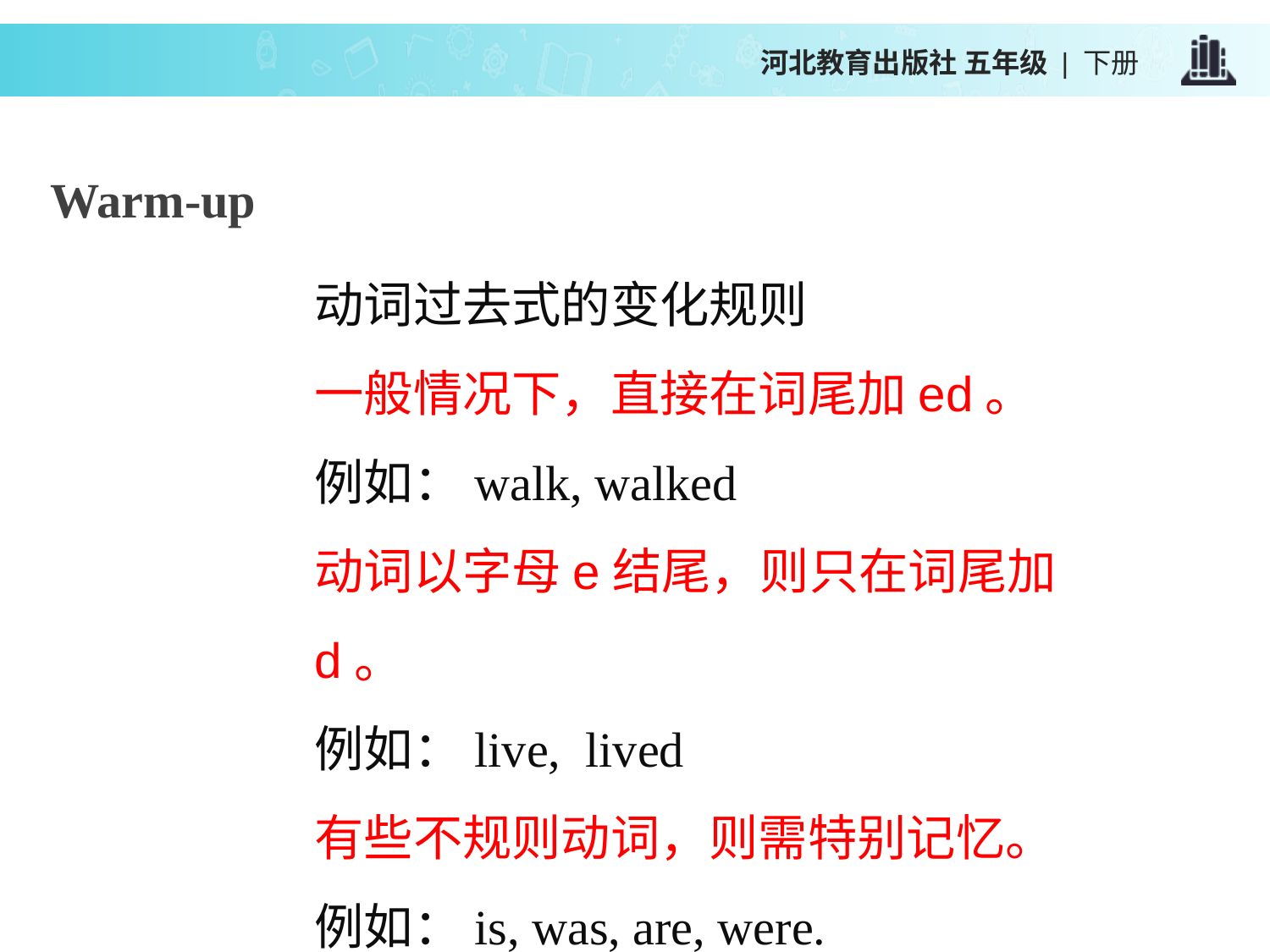

河北教育出版社 五年级 | 下册
Warm-up
动词过去式的变化规则
一般情况下，直接在词尾加ed。
例如：walk, walked
动词以字母e结尾，则只在词尾加d。
例如：live,  lived
有些不规则动词，则需特别记忆。
例如：is, was, are, were.